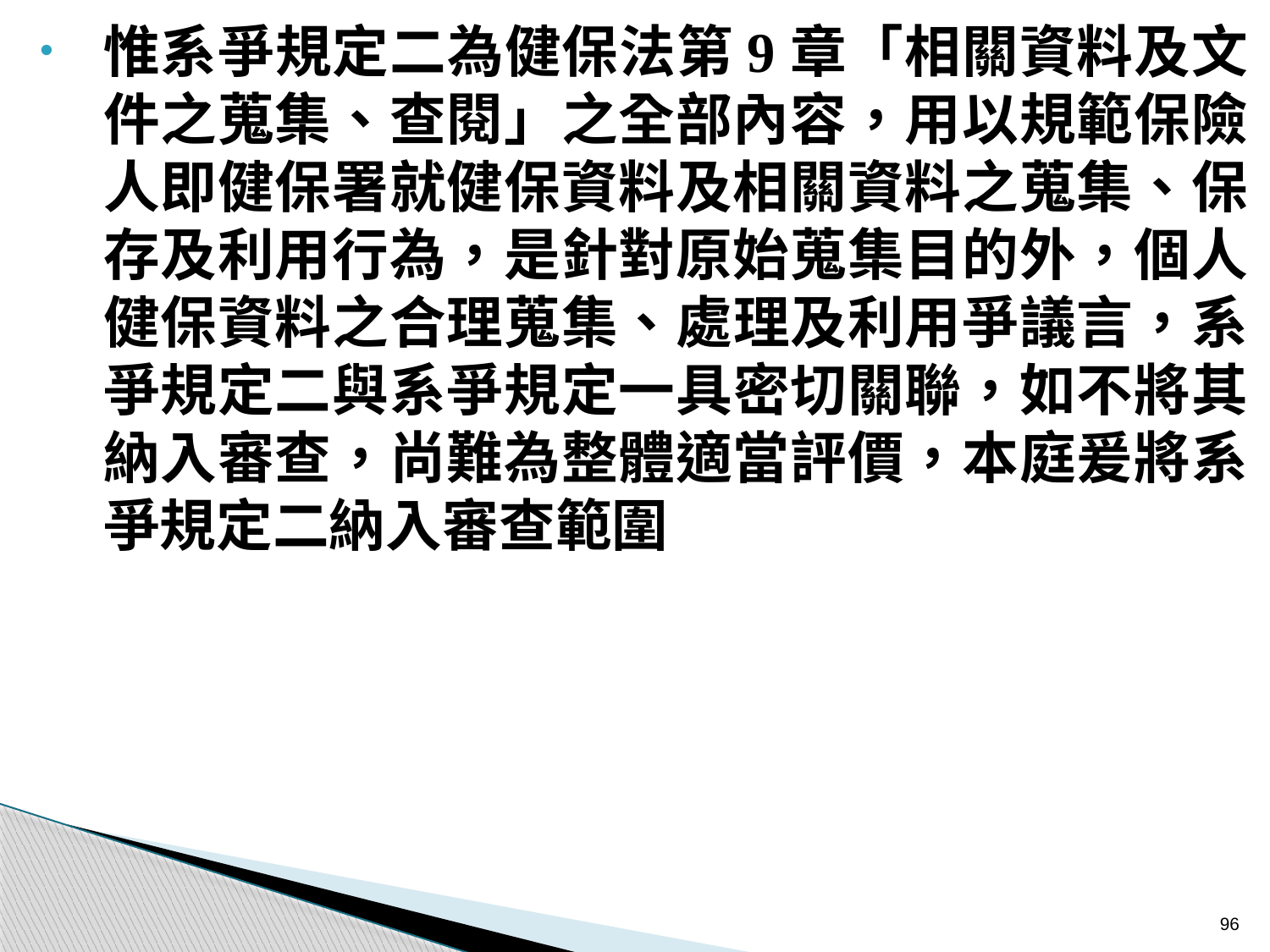

惟系爭規定二為健保法第9章「相關資料及文件之蒐集、查閱」之全部內容，用以規範保險人即健保署就健保資料及相關資料之蒐集、保存及利用行為，是針對原始蒐集目的外，個人健保資料之合理蒐集、處理及利用爭議言，系爭規定二與系爭規定一具密切關聯，如不將其納入審查，尚難為整體適當評價，本庭爰將系爭規定二納入審查範圍
96